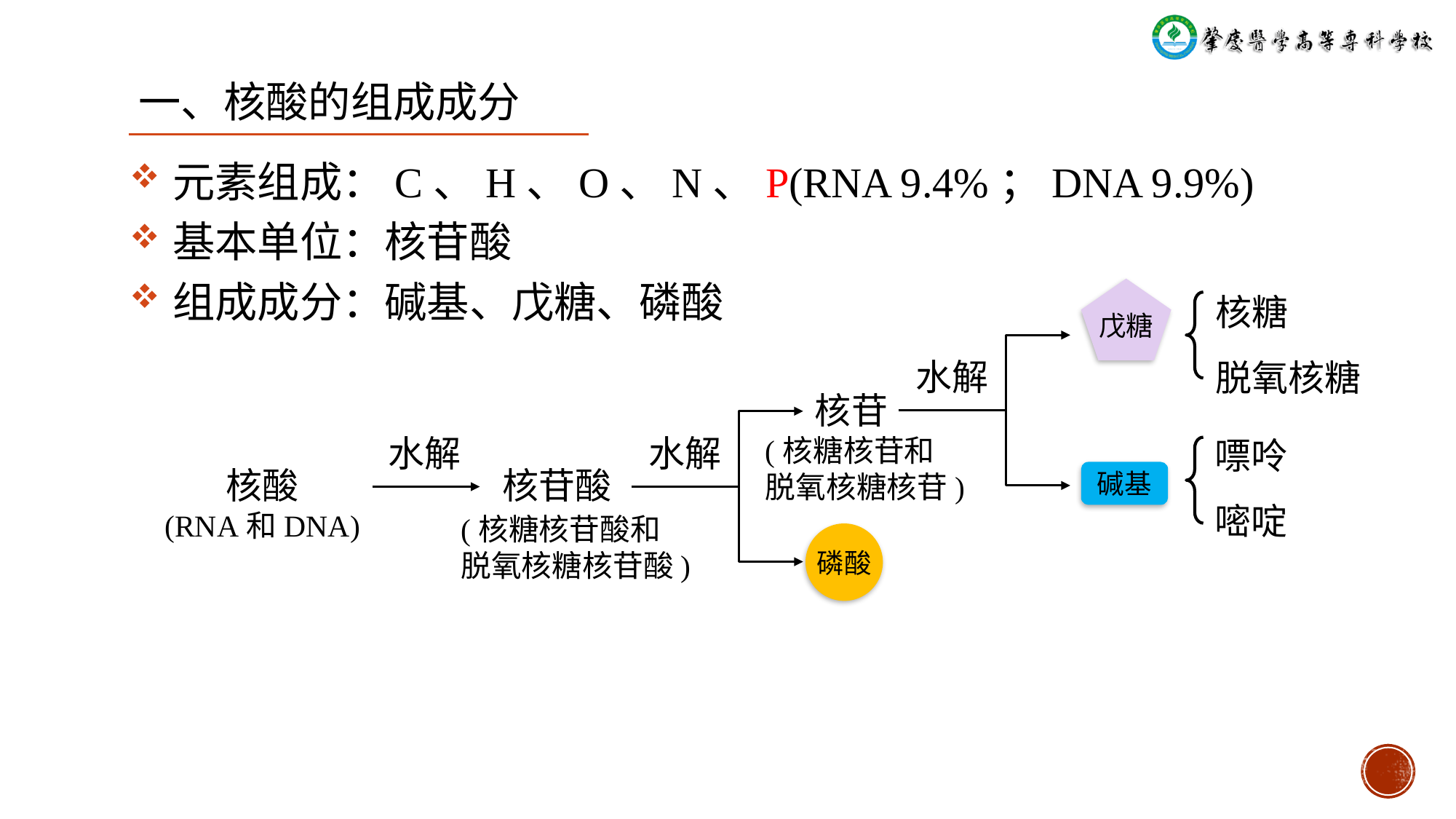

一、核酸的组成成分
元素组成：C、H、O、N、P(RNA 9.4%；DNA 9.9%)
基本单位：核苷酸
组成成分：碱基、戊糖、磷酸
核糖
脱氧核糖
戊糖

水解
核苷
嘌呤
嘧啶

水解
水解
(核糖核苷和
脱氧核糖核苷)

核苷酸
核酸
(RNA和DNA)
碱基
(核糖核苷酸和
脱氧核糖核苷酸)
磷酸